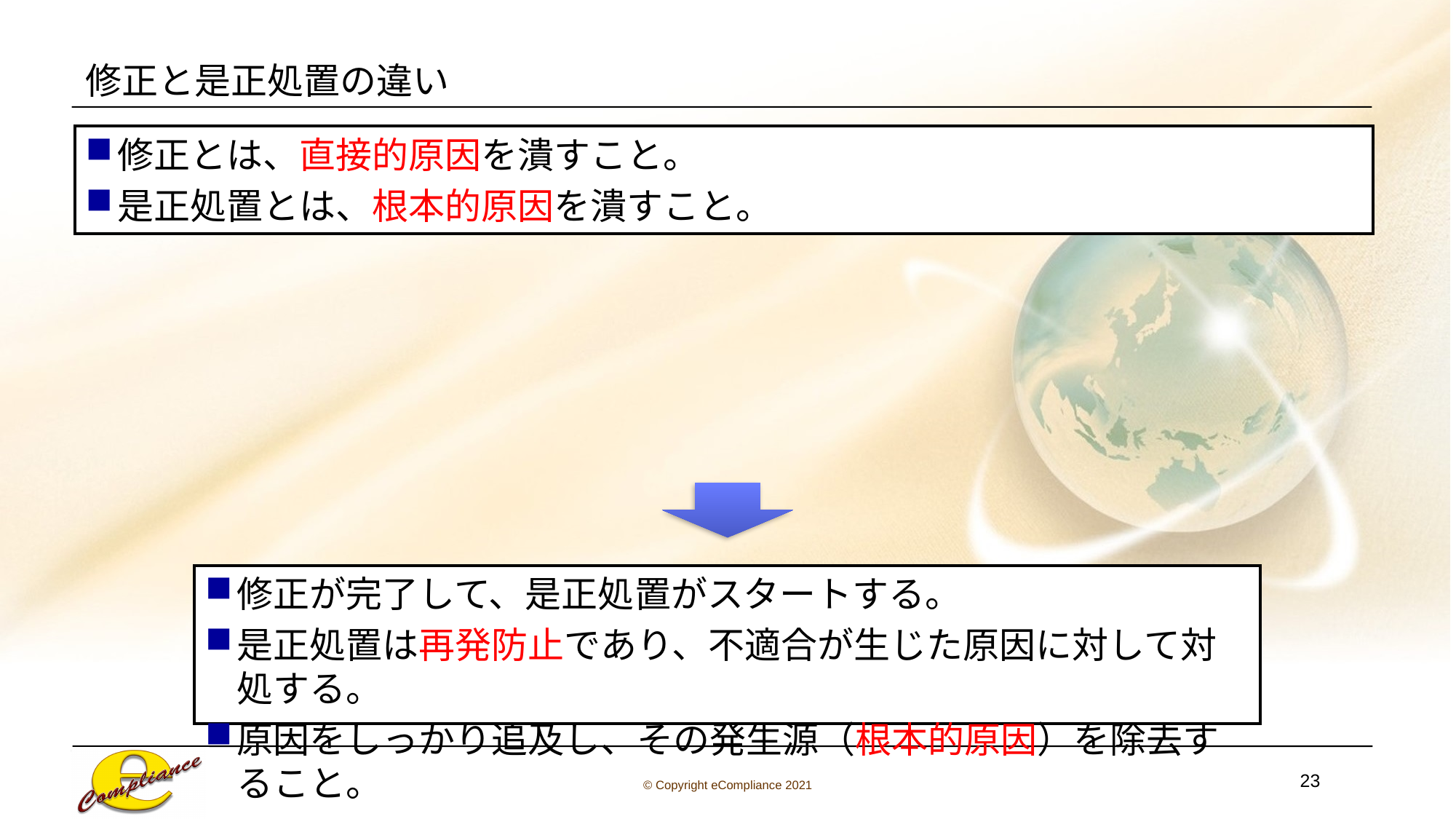

# 修正と是正処置の違い
修正とは、直接的原因を潰すこと。
是正処置とは、根本的原因を潰すこと。

修正が完了して、是正処置がスタートする。
是正処置は再発防止であり、不適合が生じた原因に対して対処する。
原因をしっかり追及し、その発生源（根本的原因）を除去すること。